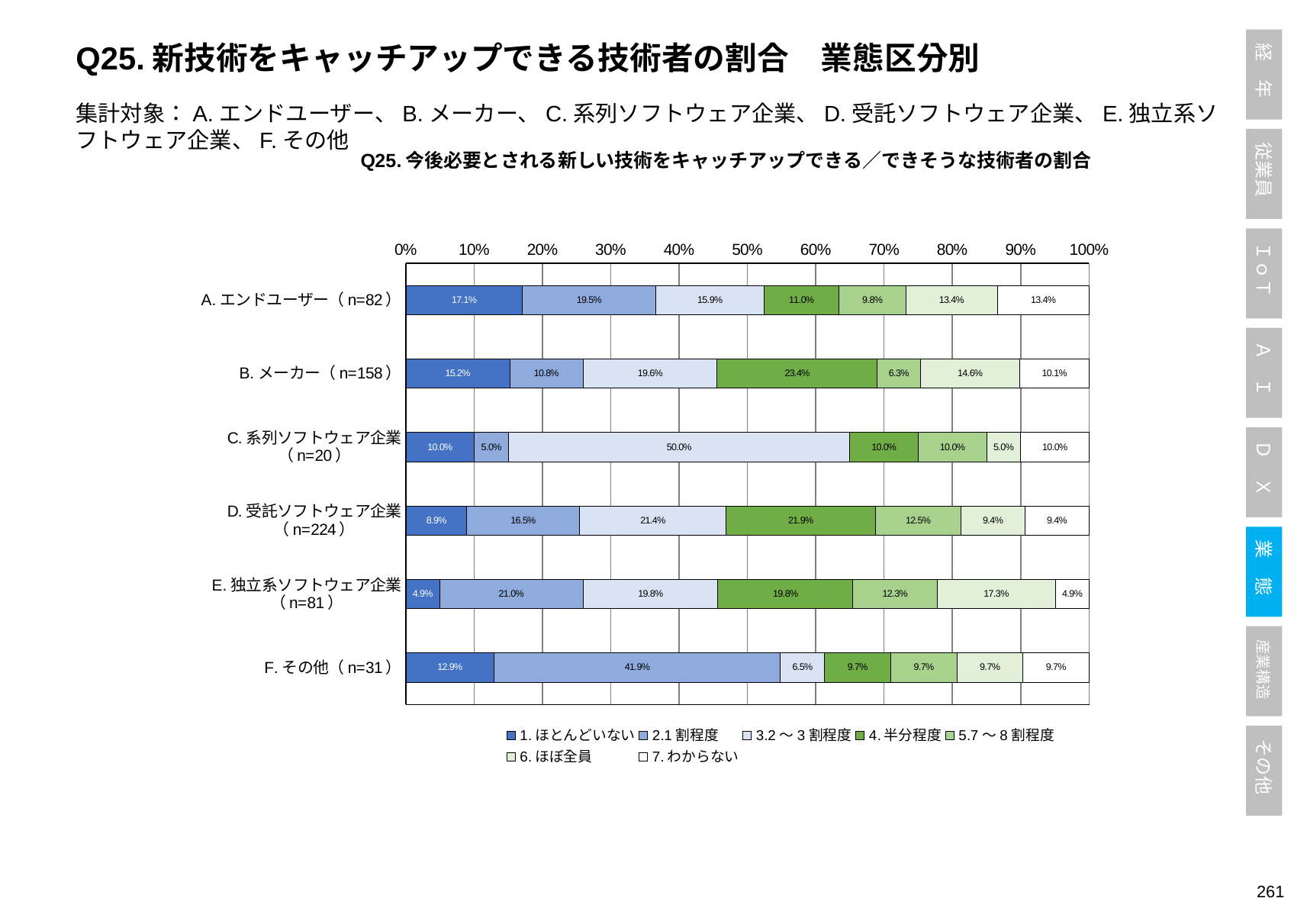

Q25.新技術をキャッチアップできる技術者の割合　業態区分別
集計対象：A.エンドユーザー、B.メーカー、C.系列ソフトウェア企業、D.受託ソフトウェア企業、E.独立系ソフトウェア企業、F.その他

### Chart: Q25.今後必要とされる新しい技術をキャッチアップできる／できそうな技術者の割合

| Category | 1.ほとんどいない | 2.1割程度 | 3.2～3割程度 | 4.半分程度 | 5.7～8割程度 | 6.ほぼ全員 | 7.わからない |
|---|---|---|---|---|---|---|---|
| A.エンドユーザー（n=82） | 0.17073170731707318 | 0.1951219512195122 | 0.15853658536585366 | 0.10975609756097561 | 0.0975609756097561 | 0.13414634146341464 | 0.13414634146341464 |
| B.メーカー（n=158） | 0.1518987341772152 | 0.10759493670886076 | 0.1962025316455696 | 0.23417721518987342 | 0.06329113924050633 | 0.14556962025316456 | 0.10126582278481013 |
| C.系列ソフトウェア企業（n=20） | 0.1 | 0.05 | 0.5 | 0.1 | 0.1 | 0.05 | 0.1 |
| D.受託ソフトウェア企業（n=224） | 0.08928571428571429 | 0.16517857142857142 | 0.21428571428571427 | 0.21875 | 0.125 | 0.09375 | 0.09375 |
| E.独立系ソフトウェア企業（n=81） | 0.04938271604938271 | 0.20987654320987653 | 0.19753086419753085 | 0.19753086419753085 | 0.12345679012345678 | 0.1728395061728395 | 0.04938271604938271 |
| F.その他（n=31） | 0.12903225806451613 | 0.41935483870967744 | 0.06451612903225806 | 0.0967741935483871 | 0.0967741935483871 | 0.0967741935483871 | 0.0967741935483871 |
261